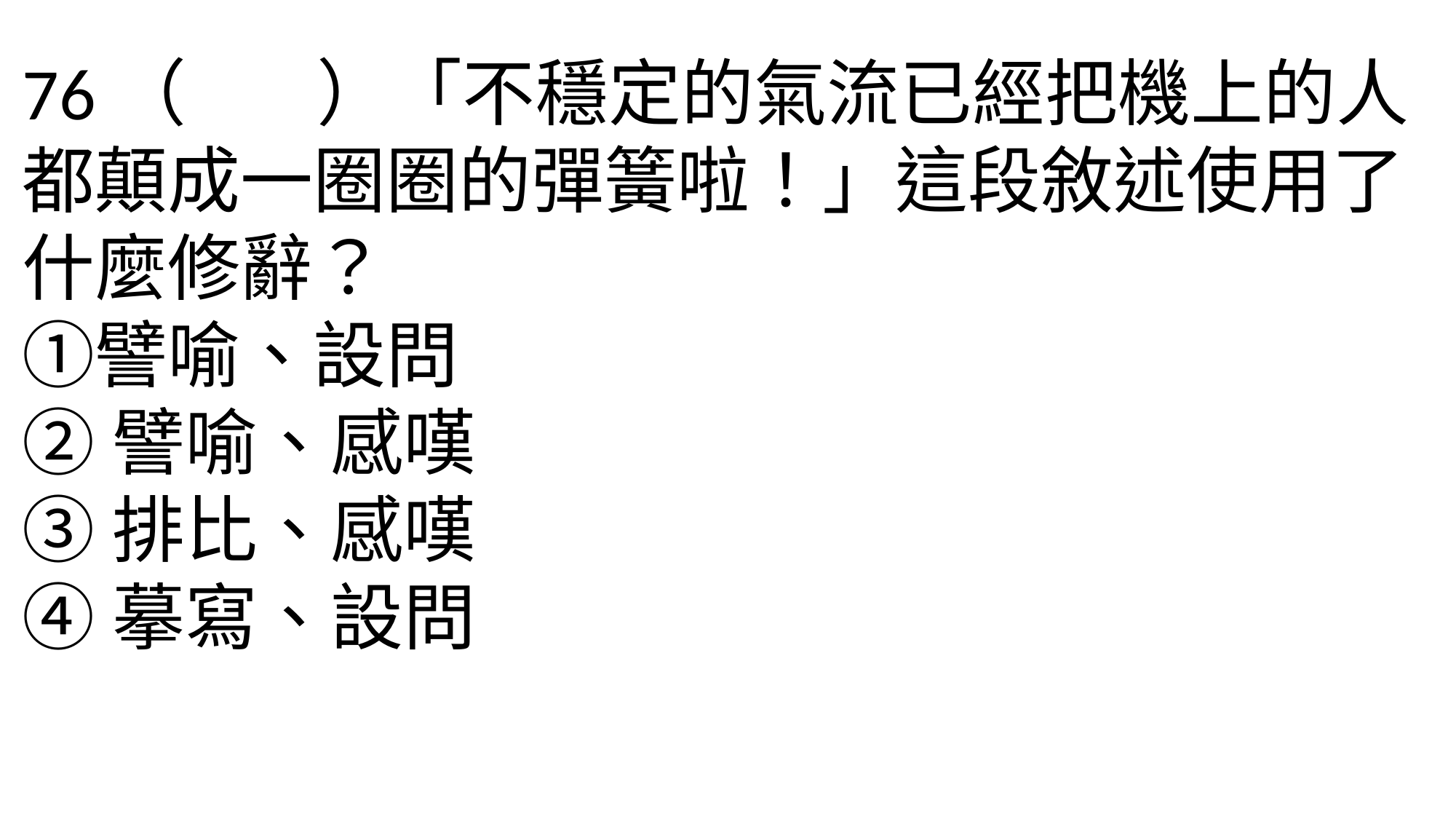

76（        ）「不穩定的氣流已經把機上的人都顛成一圈圈的彈簧啦！」這段敘述使用了什麼修辭？　
①譬喻、設問
②譬喻、感嘆
③排比、感嘆
④摹寫、設問